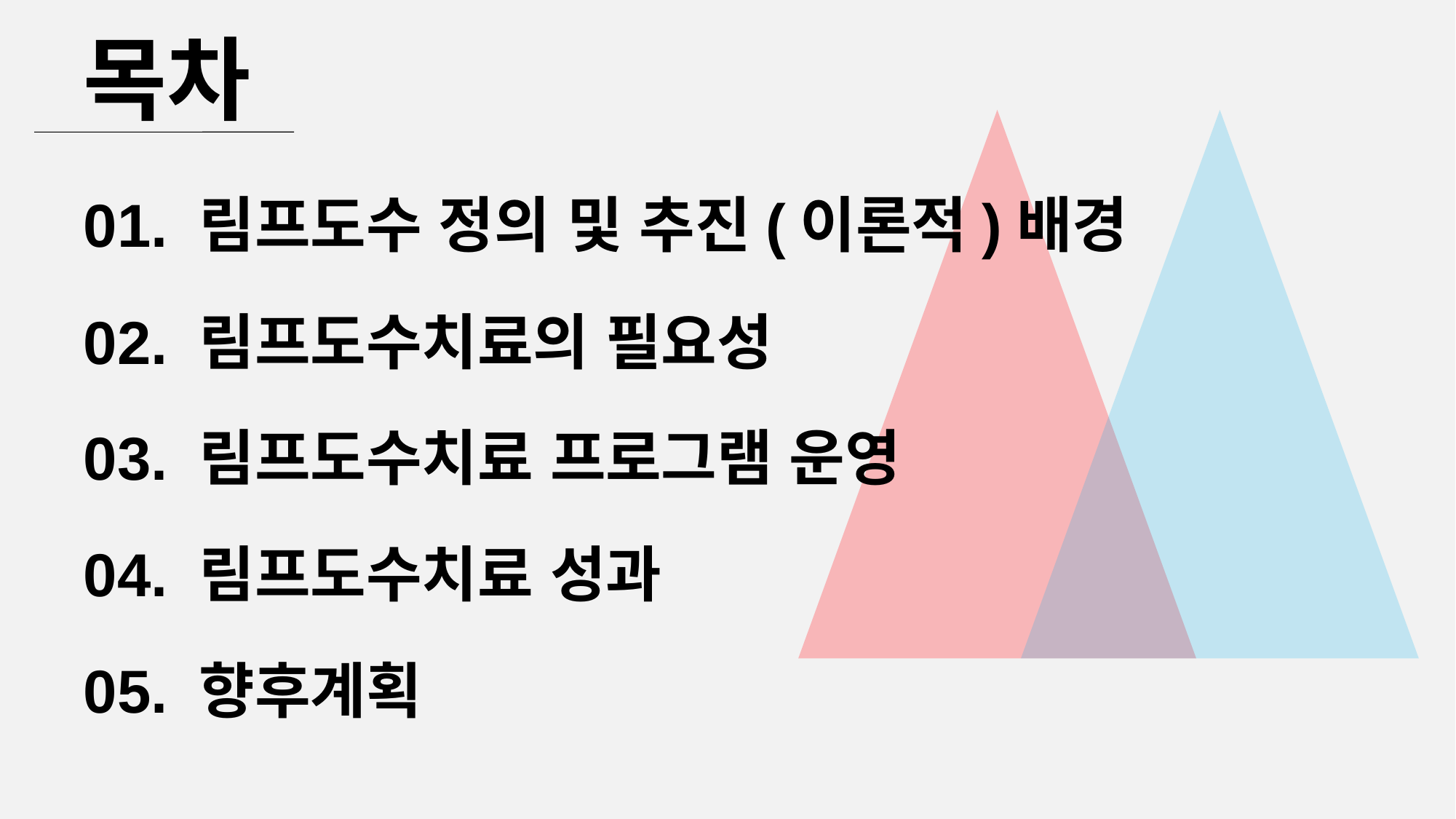

목차

01. 림프도수 정의 및 추진(이론적)배경

02. 림프도수치료의 필요성

03. 림프도수치료 프로그램 운영

04. 림프도수치료 성과

05. 향후계획